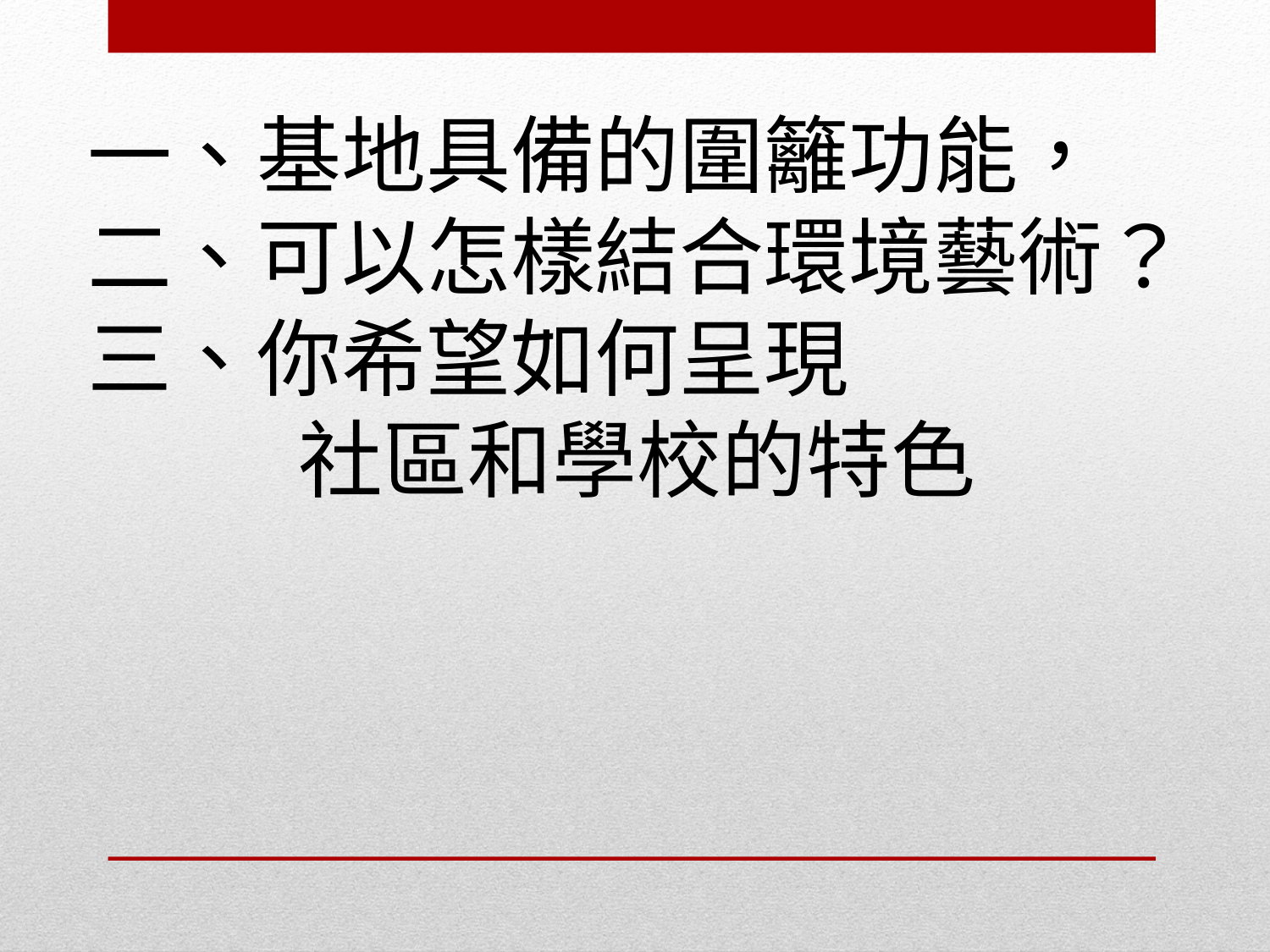

一、基地具備的圍籬功能，
二、可以怎樣結合環境藝術？
三、你希望如何呈現
          社區和學校的特色